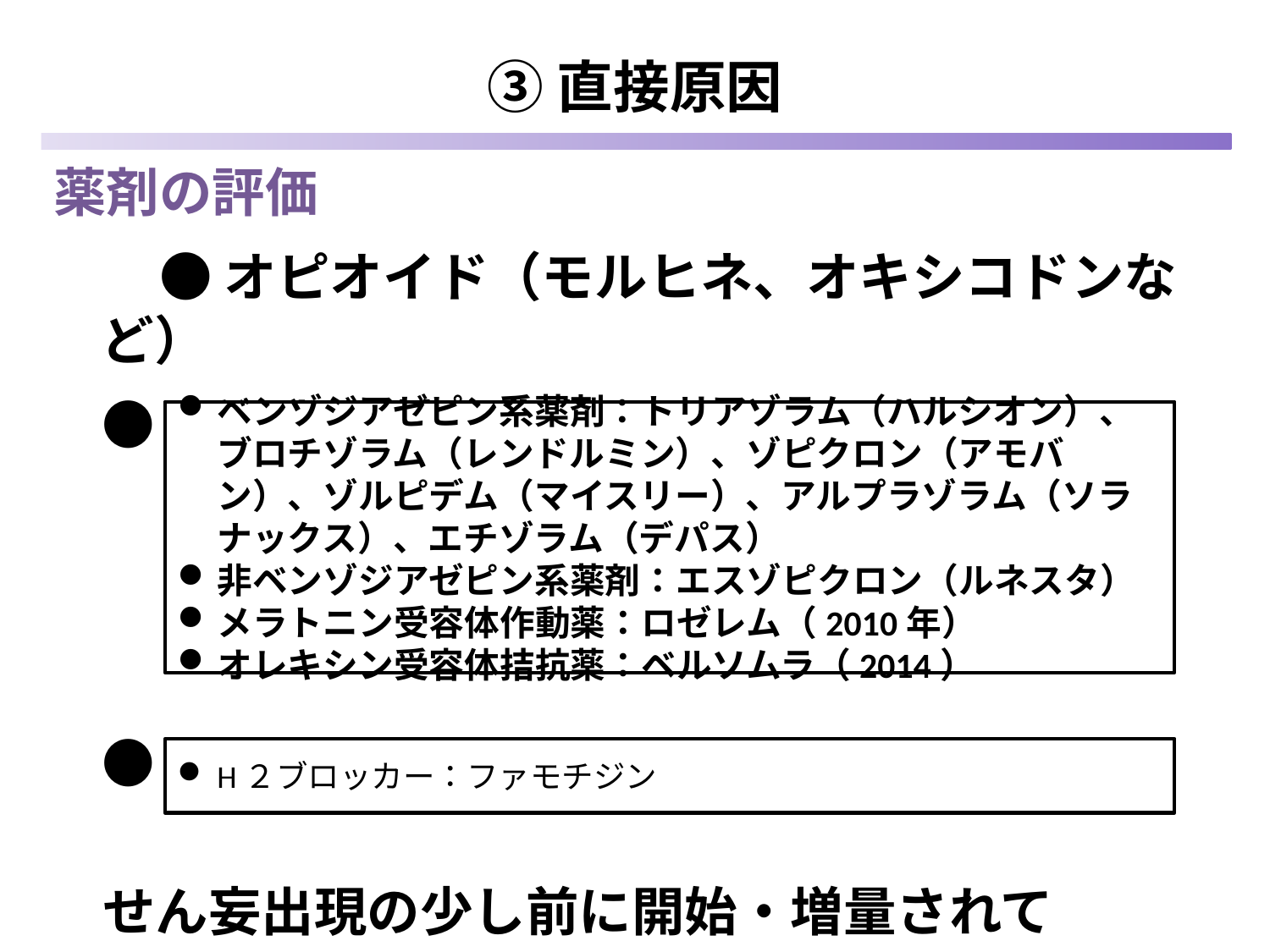

③直接原因

薬剤の評価
　　● オピオイド（モルヒネ、オキシコドンなど）
    ● 睡眠剤、抗不安薬

    ● 抗コリン作用のある薬

   せん妄出現の少し前に開始・増量されて
   いれば疑わしい
ベンゾジアゼピン系薬剤：トリアゾラム（ハルシオン）、ブロチゾラム（レンドルミン）、ゾピクロン（アモバン）、ゾルピデム（マイスリー）、アルプラゾラム（ソラナックス）、エチゾラム（デパス）
非ベンゾジアゼピン系薬剤：エスゾピクロン（ルネスタ）
メラトニン受容体作動薬：ロゼレム（2010年）
オレキシン受容体拮抗薬：ベルソムラ（2014）
H２ブロッカー：ファモチジン